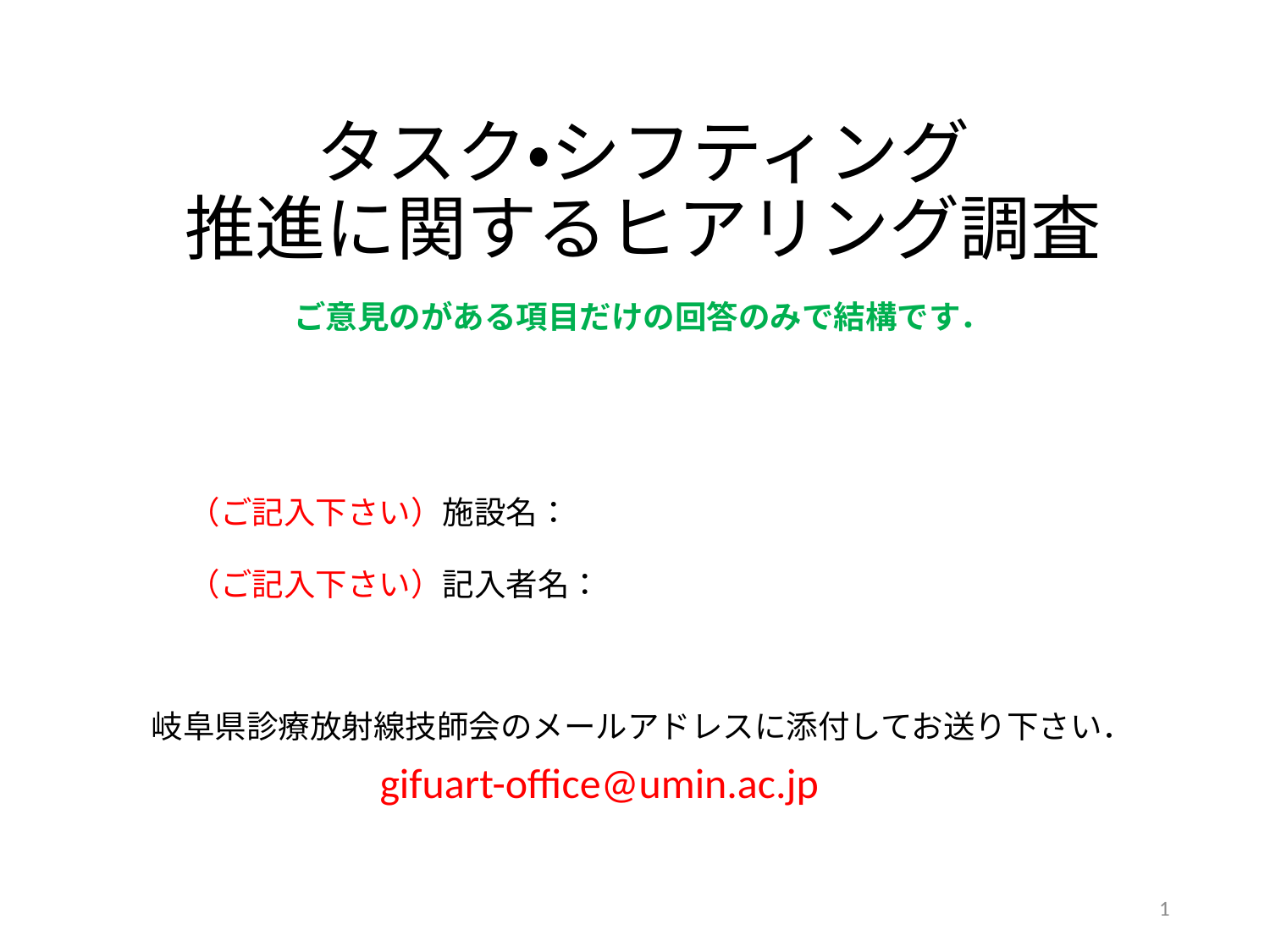

# タスク・シフティング 推進に関するヒアリング調査
ご意見のがある項目だけの回答のみで結構です．
（ご記入下さい）施設名：
（ご記入下さい）記入者名：
岐阜県診療放射線技師会のメールアドレスに添付してお送り下さい．
gifuart-office@umin.ac.jp
1